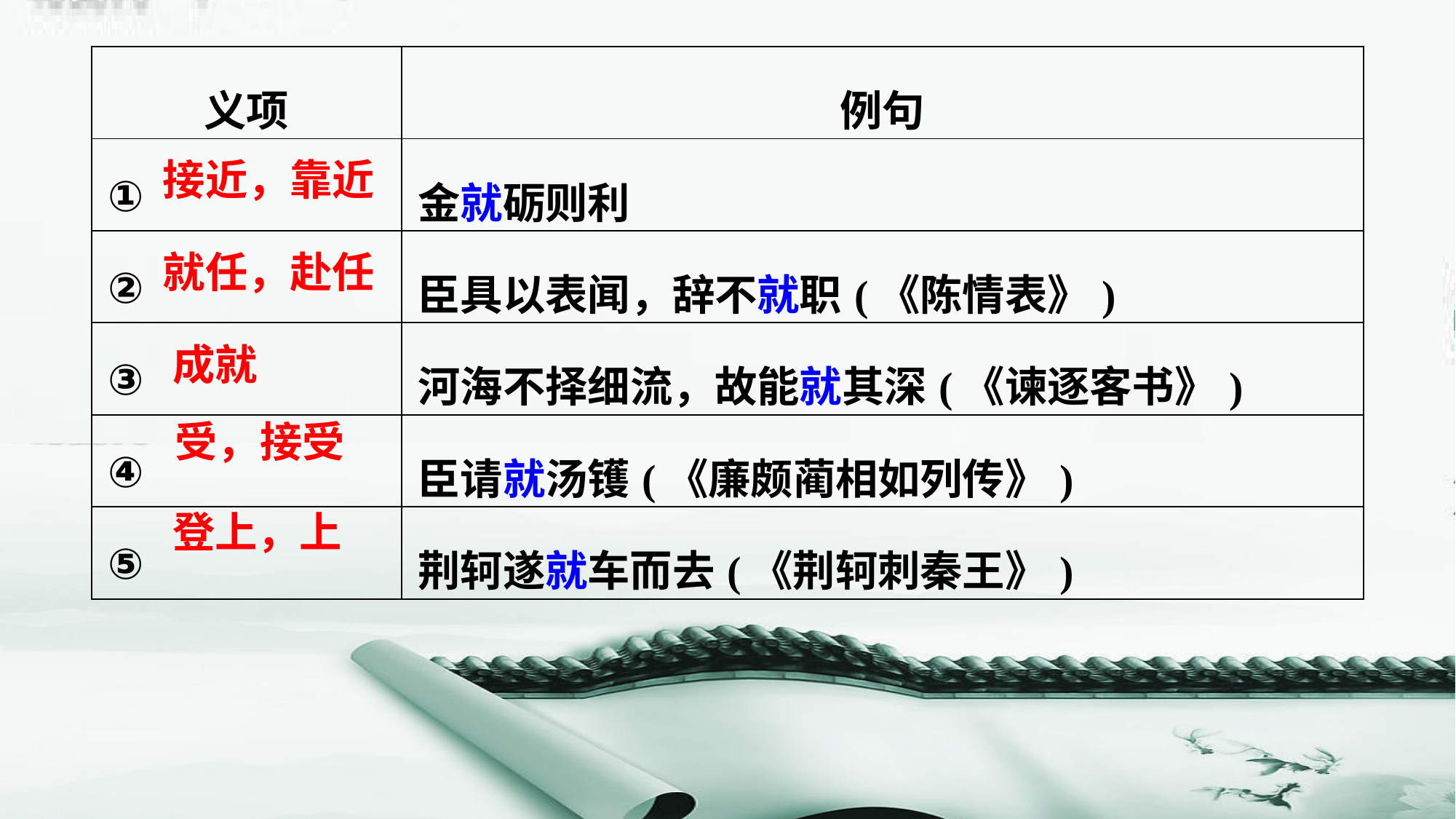

| 义项 | 例句 |
| --- | --- |
| ① | 金就砺则利 |
| ② | 臣具以表闻，辞不就职(《陈情表》) |
| ③ | 河海不择细流，故能就其深(《谏逐客书》) |
| ④ | 臣请就汤镬(《廉颇蔺相如列传》) |
| ⑤ | 荆轲遂就车而去(《荆轲刺秦王》) |
接近，靠近

就任，赴任
成就
受，接受
登上，上